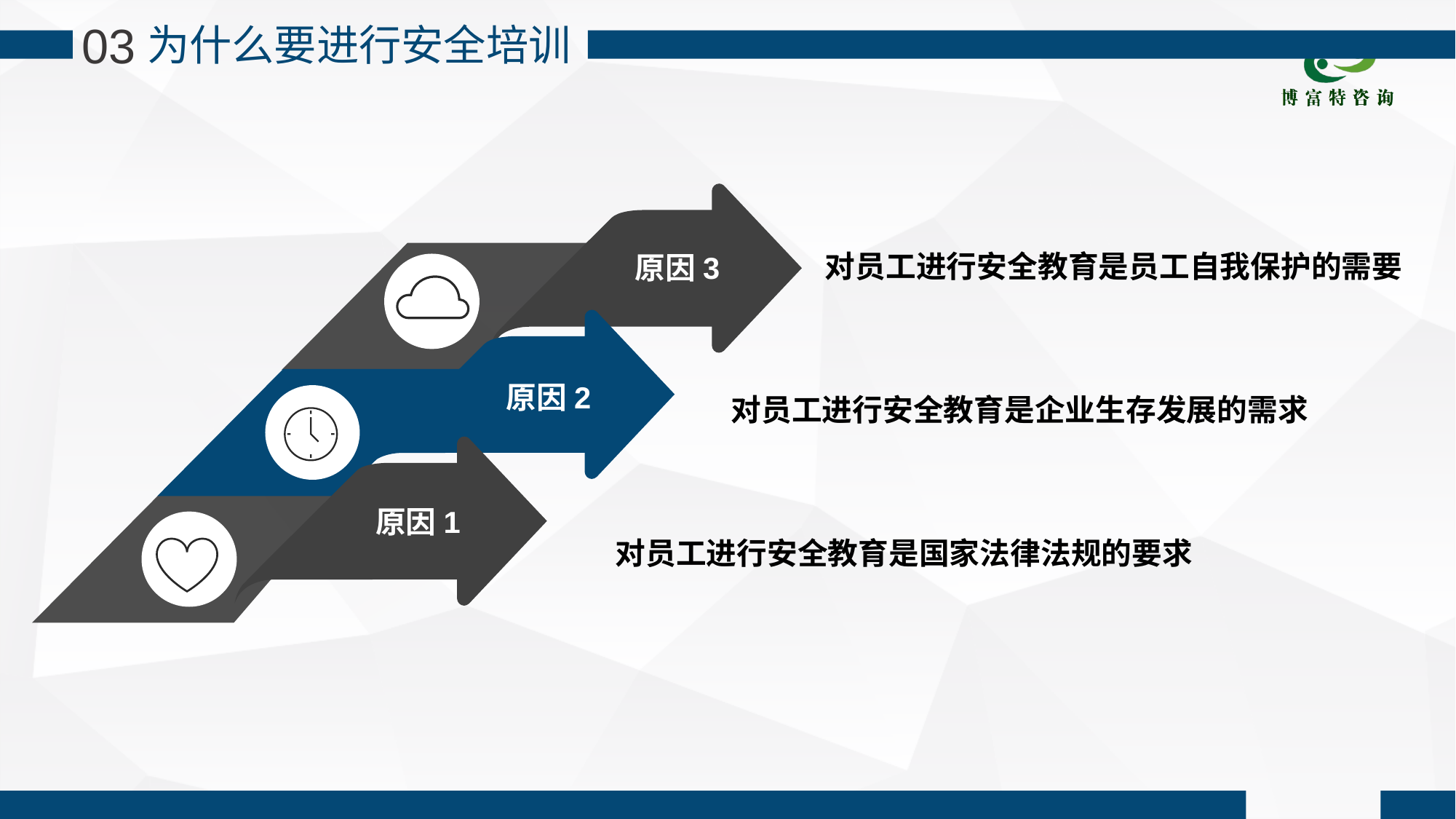

03
为什么要进行安全培训

对员工进行安全教育是员工自我保护的需要

原因3

原因2
对员工进行安全教育是企业生存发展的需求

原因1

对员工进行安全教育是国家法律法规的要求